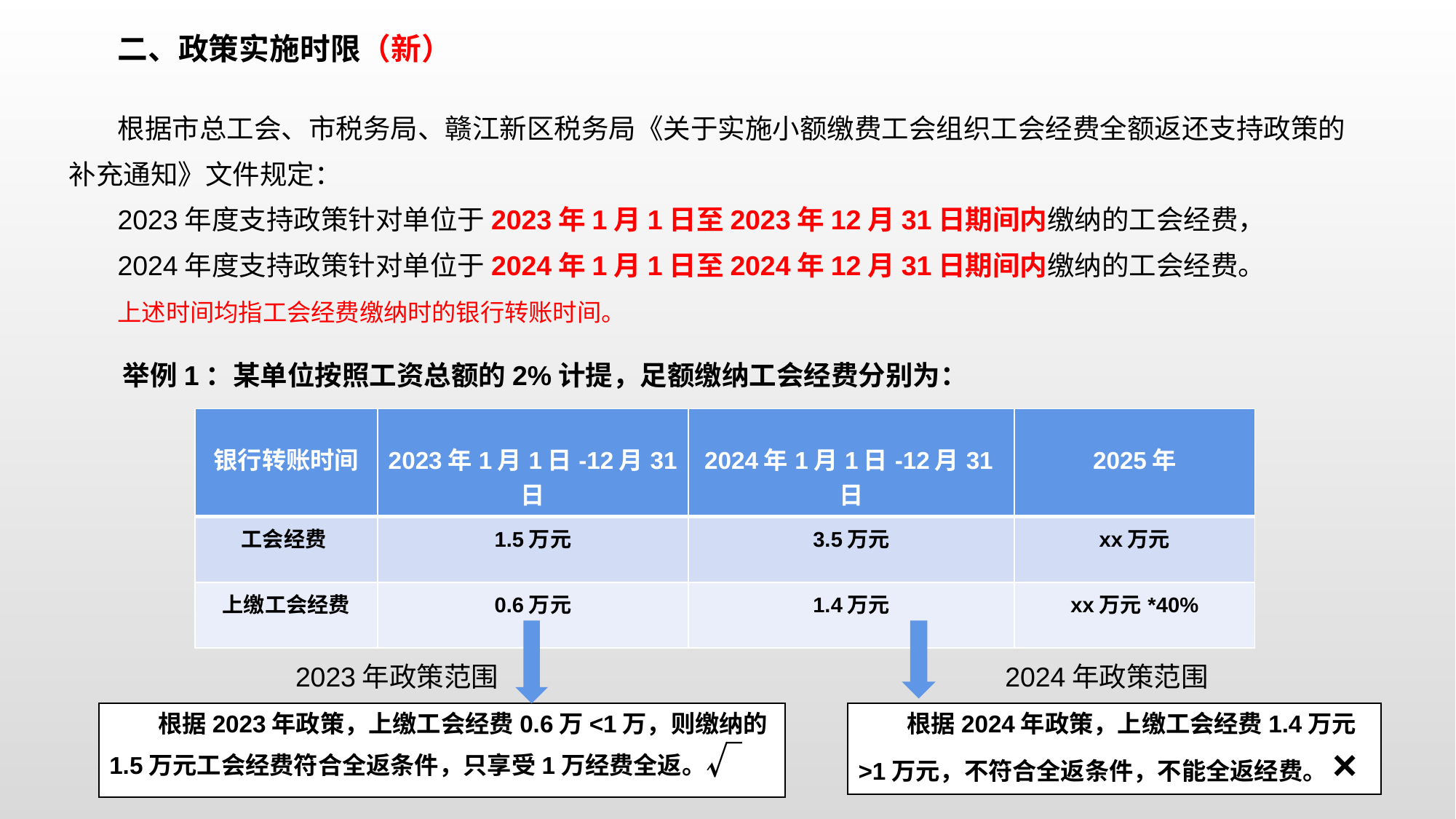

二、政策实施时限（新）

根据市总工会、市税务局、赣江新区税务局《关于实施小额缴费工会组织工会经费全额返还支持政策的补充通知》文件规定：
2023年度支持政策针对单位于2023年1月1日至2023年12月31日期间内缴纳的工会经费，
2024年度支持政策针对单位于2024年1月1日至2024年12月31日期间内缴纳的工会经费。
上述时间均指工会经费缴纳时的银行转账时间。

举例1：某单位按照工资总额的2%计提，足额缴纳工会经费分别为：
| 银行转账时间 | 2023年1月1日-12月31日 | 2024年1月1日-12月31日 | 2025年 |
| --- | --- | --- | --- |
| 工会经费 | 1.5万元 | 3.5万元 | xx万元 |
| 上缴工会经费 | 0.6万元 | 1.4万元 | xx万元\*40% |

2023年政策范围
2024年政策范围
根据2023年政策，上缴工会经费0.6万<1万，则缴纳的1.5万元工会经费符合全返条件，只享受1万经费全返。√

根据2024年政策，上缴工会经费1.4万元>1万元，不符合全返条件，不能全返经费。×